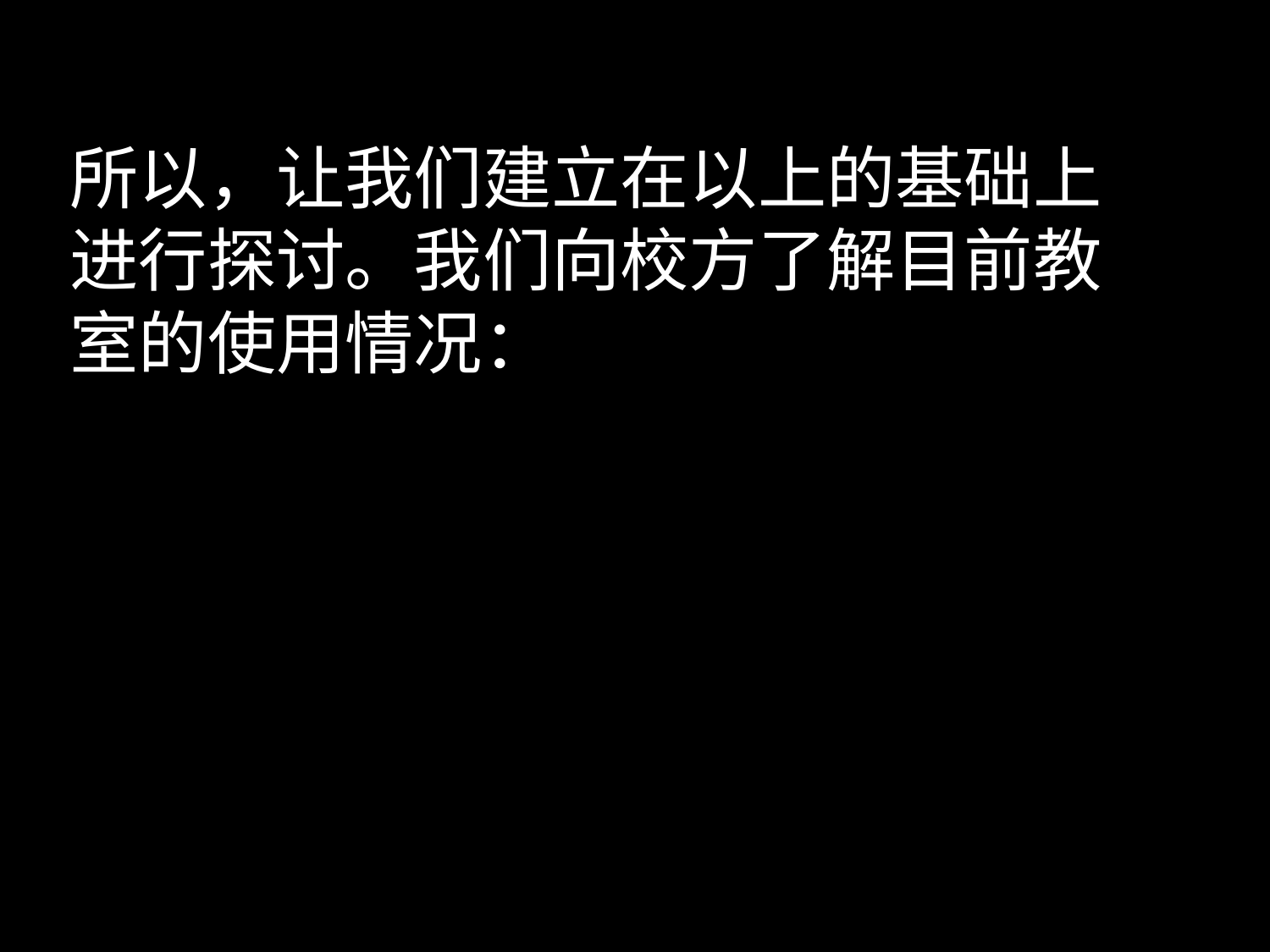

所以，让我们建立在以上的基础上
进行探讨。我们向校方了解目前教
室的使用情况：